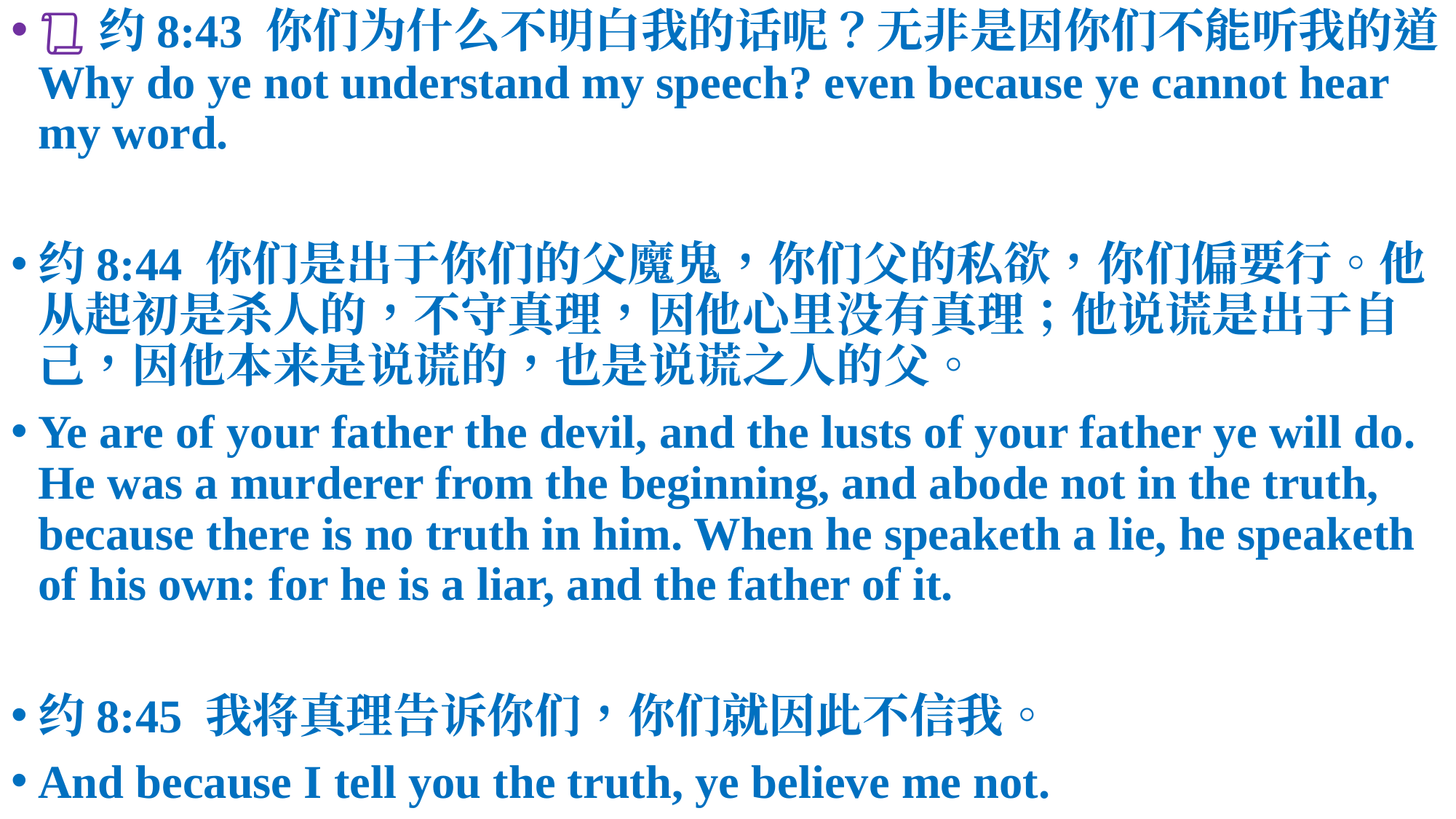

📜约8:43 你们为什么不明白我的话呢？无非是因你们不能听我的道。Why do ye not understand my speech? even because ye cannot hear my word.

约8:44 你们是出于你们的父魔鬼，你们父的私欲，你们偏要行。他从起初是杀人的，不守真理，因他心里没有真理；他说谎是出于自己，因他本来是说谎的，也是说谎之人的父。
Ye are of your father the devil, and the lusts of your father ye will do. He was a murderer from the beginning, and abode not in the truth, because there is no truth in him. When he speaketh a lie, he speaketh of his own: for he is a liar, and the father of it.

约8:45 我将真理告诉你们，你们就因此不信我。
And because I tell you the truth, ye believe me not.